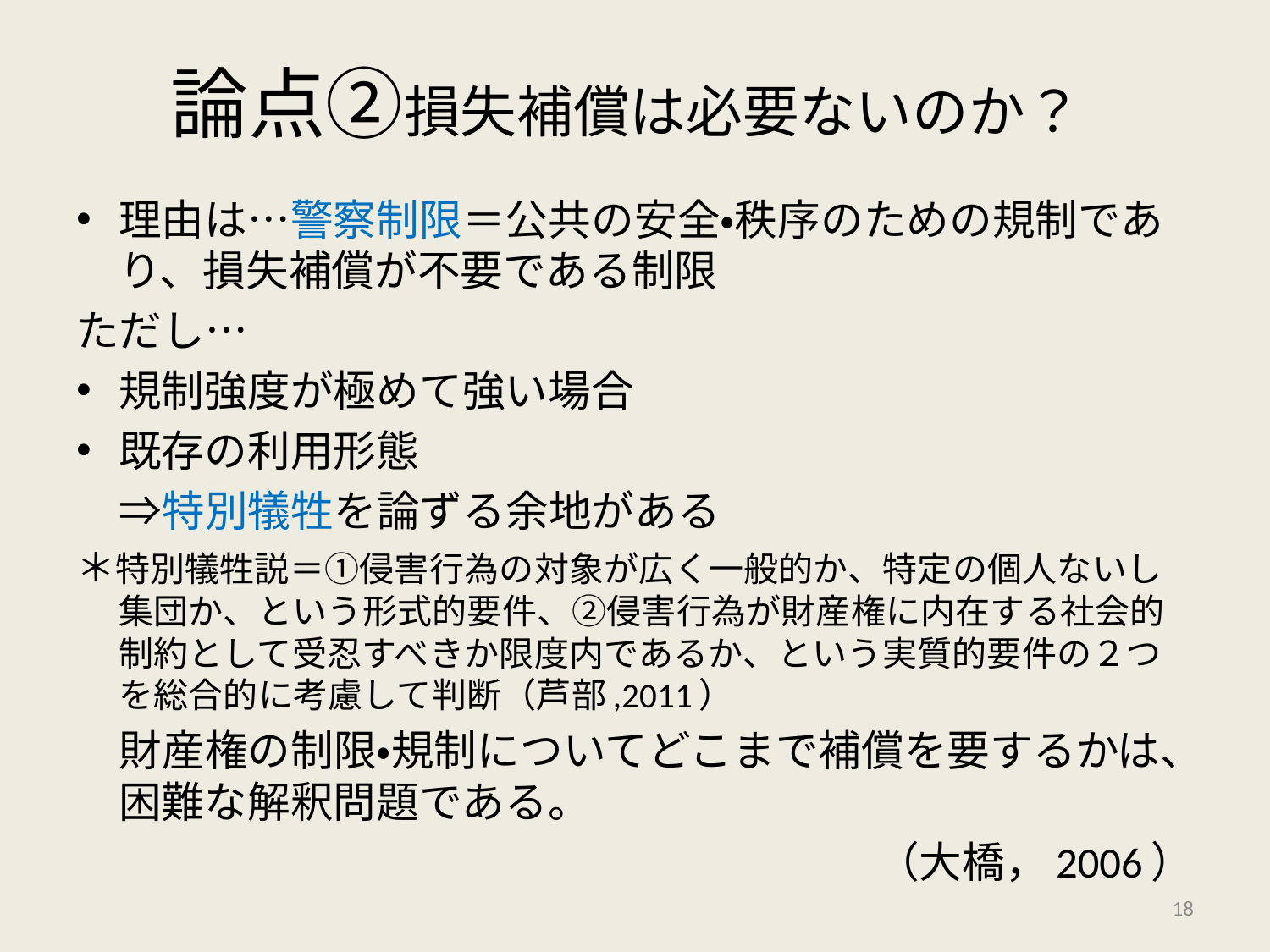

# 論点②損失補償は必要ないのか？
理由は…警察制限＝公共の安全・秩序のための規制であり、損失補償が不要である制限
ただし…
規制強度が極めて強い場合
既存の利用形態
　⇒特別犠牲を論ずる余地がある
＊特別犠牲説＝①侵害行為の対象が広く一般的か、特定の個人ないし集団か、という形式的要件、②侵害行為が財産権に内在する社会的制約として受忍すべきか限度内であるか、という実質的要件の２つを総合的に考慮して判断（芦部,2011）
　財産権の制限・規制についてどこまで補償を要するかは、困難な解釈問題である。
（大橋，2006）

18